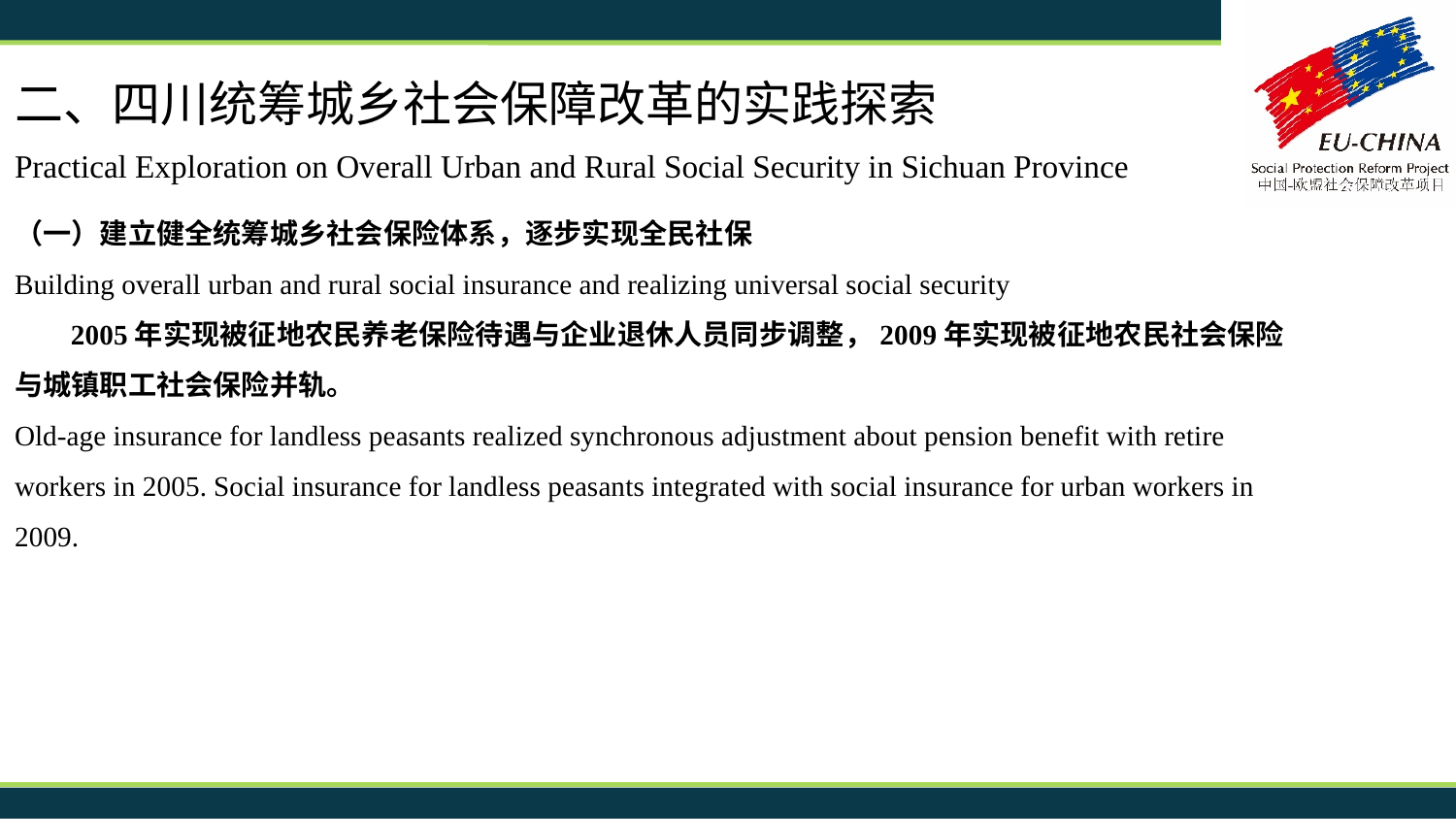

二、四川统筹城乡社会保障改革的实践探索
Practical Exploration on Overall Urban and Rural Social Security in Sichuan Province
（一）建立健全统筹城乡社会保险体系，逐步实现全民社保
Building overall urban and rural social insurance and realizing universal social security
        2005年实现被征地农民养老保险待遇与企业退休人员同步调整，2009年实现被征地农民社会保险与城镇职工社会保险并轨。
Old-age insurance for landless peasants realized synchronous adjustment about pension benefit with retire workers in 2005. Social insurance for landless peasants integrated with social insurance for urban workers in 2009.